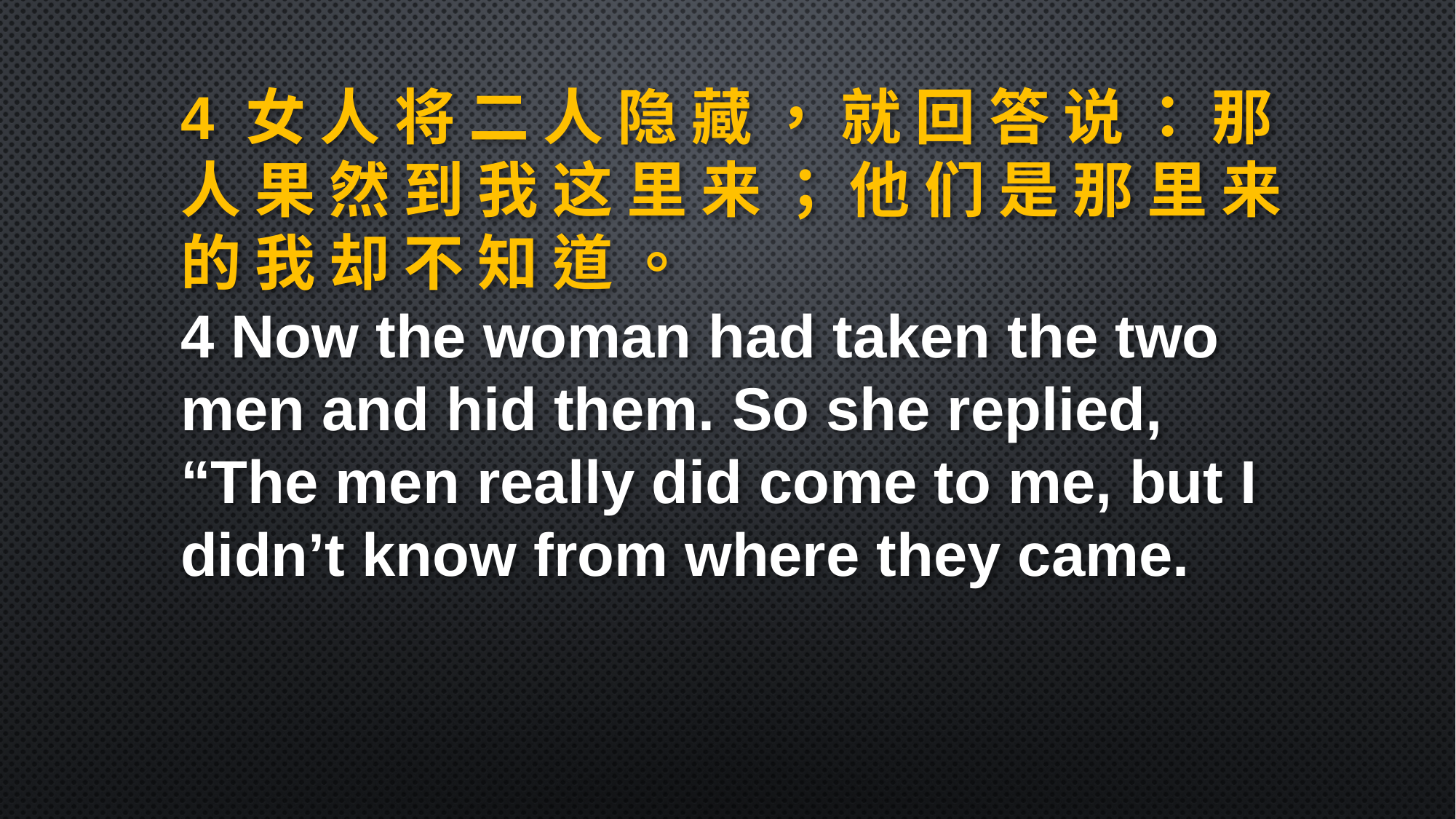

4 女 人 将 二 人 隐 藏 ， 就 回 答 说 ： 那 人 果 然 到 我 这 里 来 ； 他 们 是 那 里 来 的 我 却 不 知 道 。
4 Now the woman had taken the two men and hid them. So she replied, “The men really did come to me, but I didn’t know from where they came.